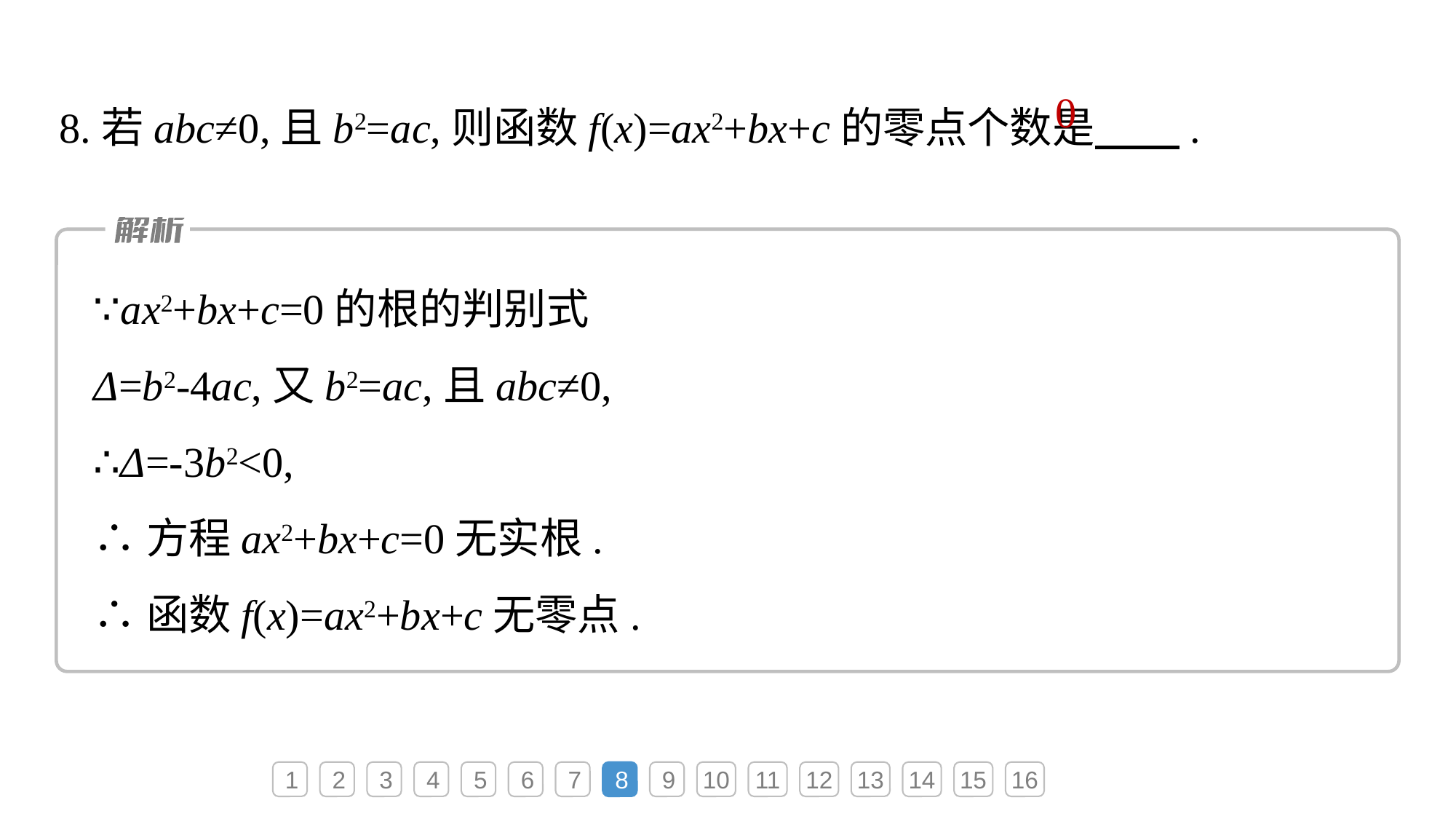

8.若abc≠0,且b2=ac,则函数f(x)=ax2+bx+c的零点个数是　　.
0

∵ax2+bx+c=0的根的判别式
Δ=b2-4ac,又b2=ac,且abc≠0,
∴Δ=-3b2<0,
∴方程ax2+bx+c=0无实根.
∴函数f(x)=ax2+bx+c无零点.
1
2
3
4
5
6
7
8
9
10
11
12
13
14
15
16